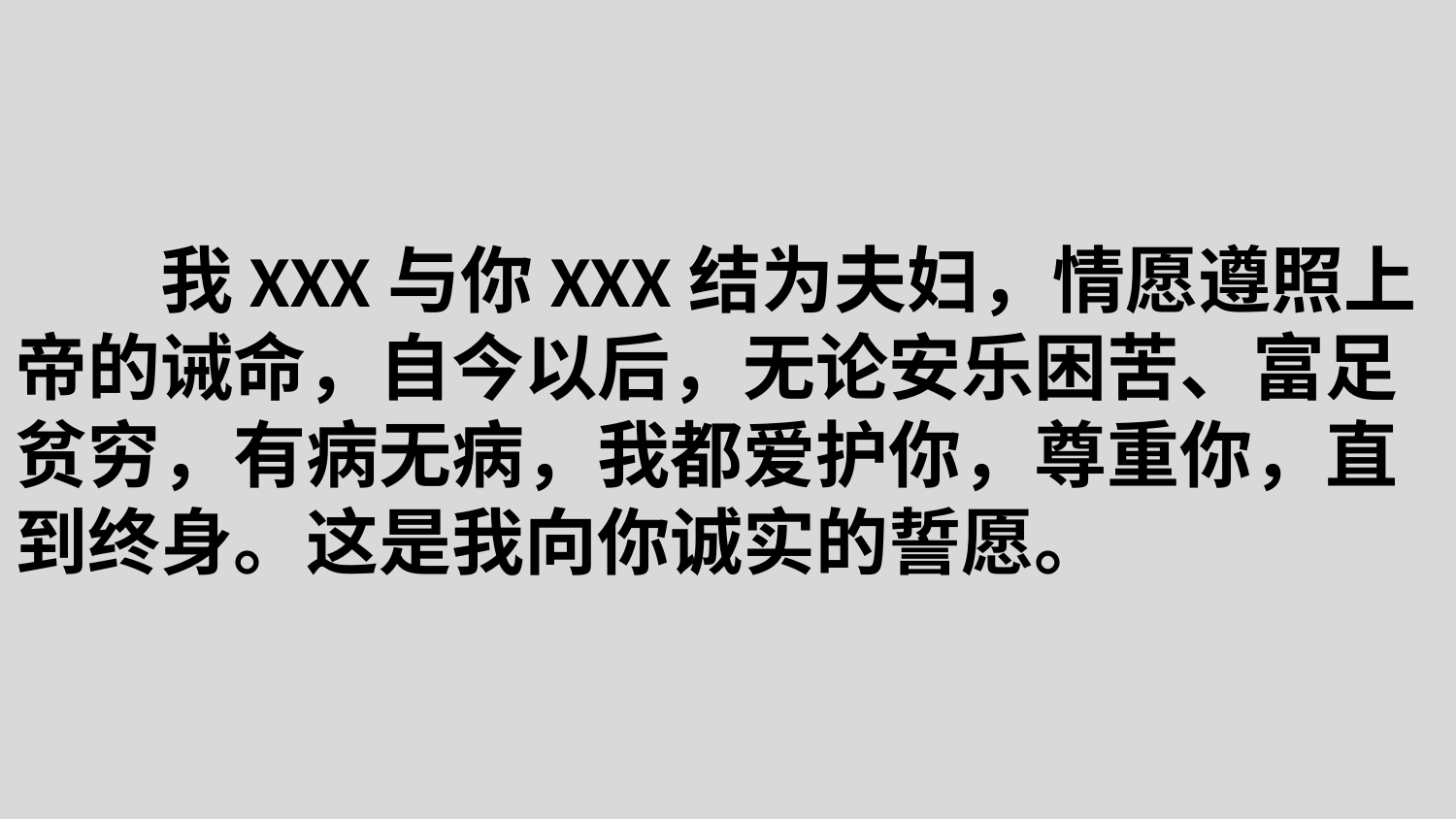

# 我XXX与你XXX结为夫妇，情愿遵照上帝的诫命，自今以后，无论安乐困苦、富足贫穷，有病无病，我都爱护你，尊重你，直到终身。这是我向你诚实的誓愿。